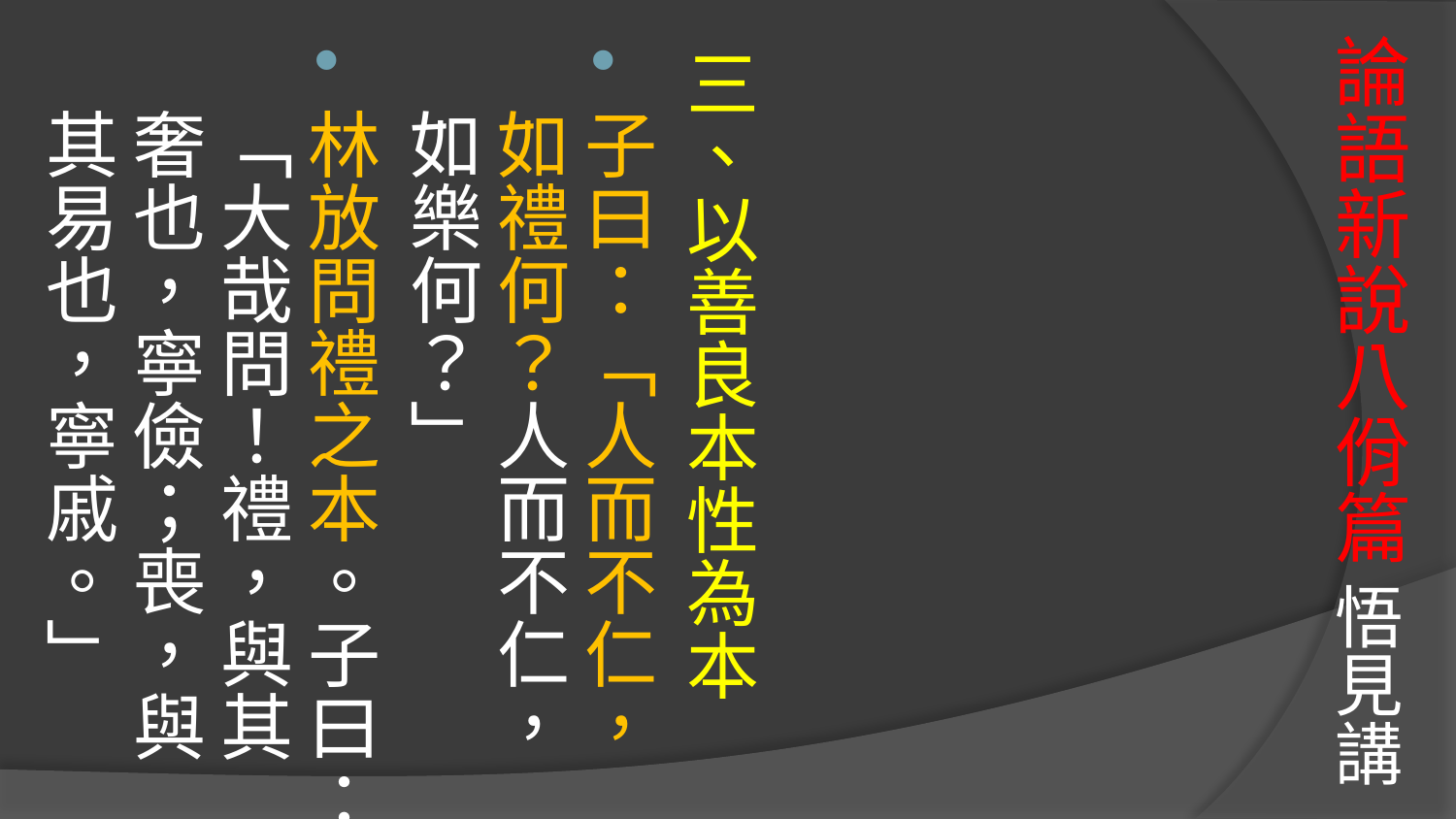

# 論語新說八佾篇 悟見講
三、以善良本性為本
子曰：「人而不仁，如禮何？人而不仁，如樂何？」
林放問禮之本。子曰：「大哉問！禮，與其奢也，寧儉；喪，與其易也，寧戚。」